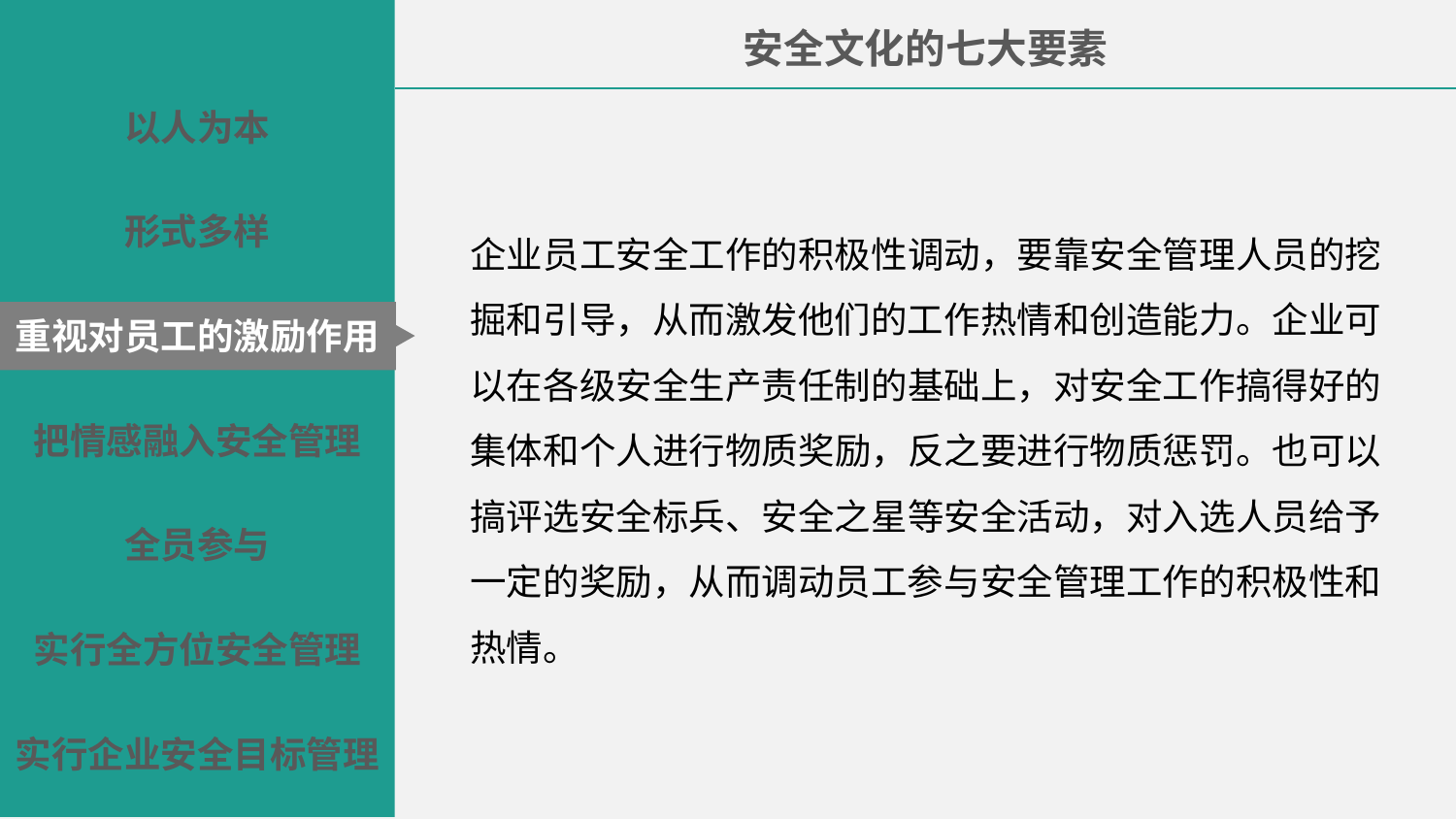

安全文化的七大要素
以人为本
形式多样
企业员工安全工作的积极性调动，要靠安全管理人员的挖掘和引导，从而激发他们的工作热情和创造能力。企业可以在各级安全生产责任制的基础上，对安全工作搞得好的集体和个人进行物质奖励，反之要进行物质惩罚。也可以搞评选安全标兵、安全之星等安全活动，对入选人员给予一定的奖励，从而调动员工参与安全管理工作的积极性和热情。

重视对员工的激励作用
把情感融入安全管理
全员参与
实行全方位安全管理
实行企业安全目标管理